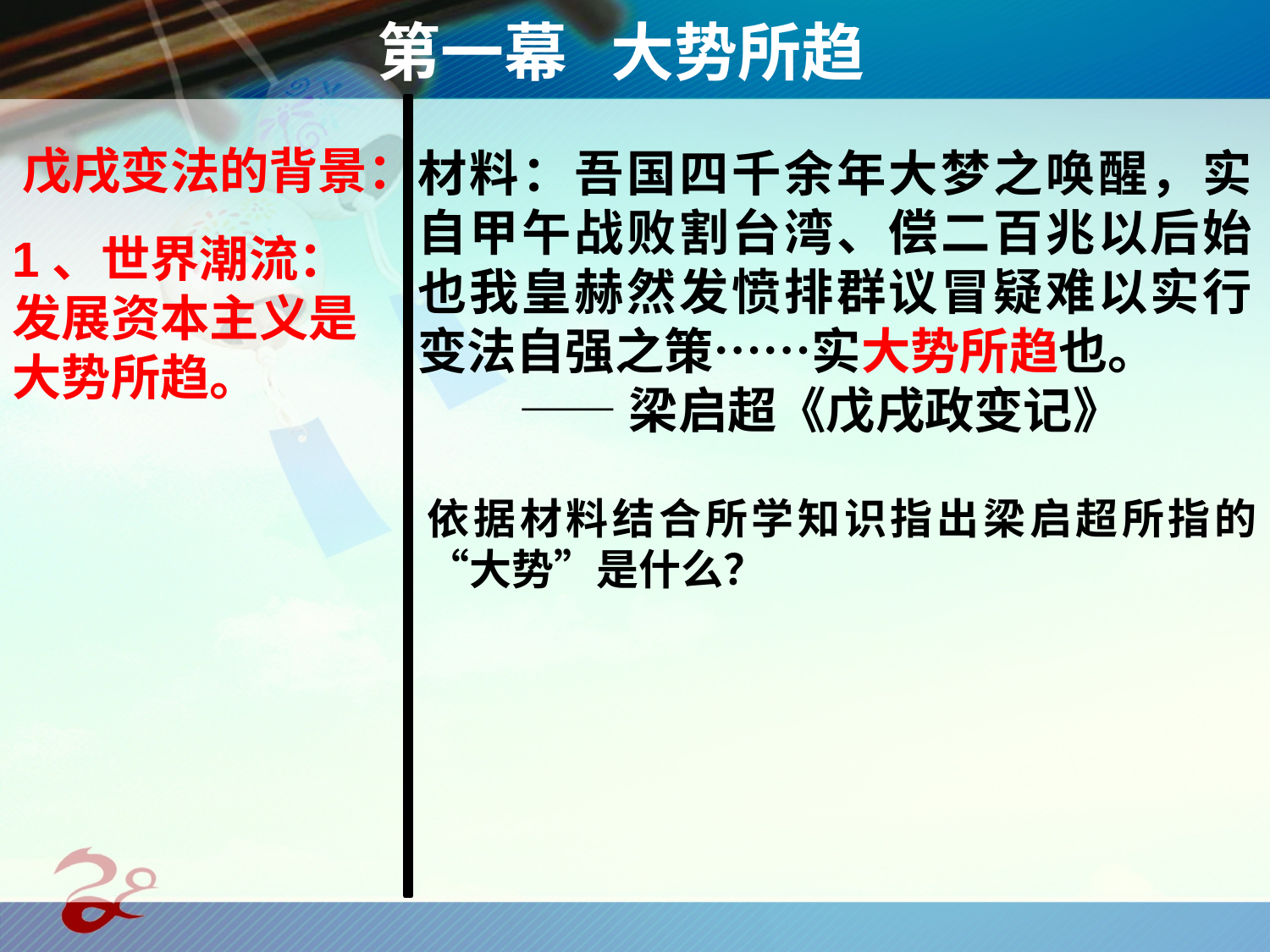

第一幕   大势所趋

戊戌变法的背景：
材料：吾国四千余年大梦之唤醒，实自甲午战败割台湾、偿二百兆以后始也我皇赫然发愤排群议冒疑难以实行变法自强之策……实大势所趋也。
         ——梁启超《戊戌政变记》
1、世界潮流：发展资本主义是大势所趋。
依据材料结合所学知识指出梁启超所指的“大势”是什么？